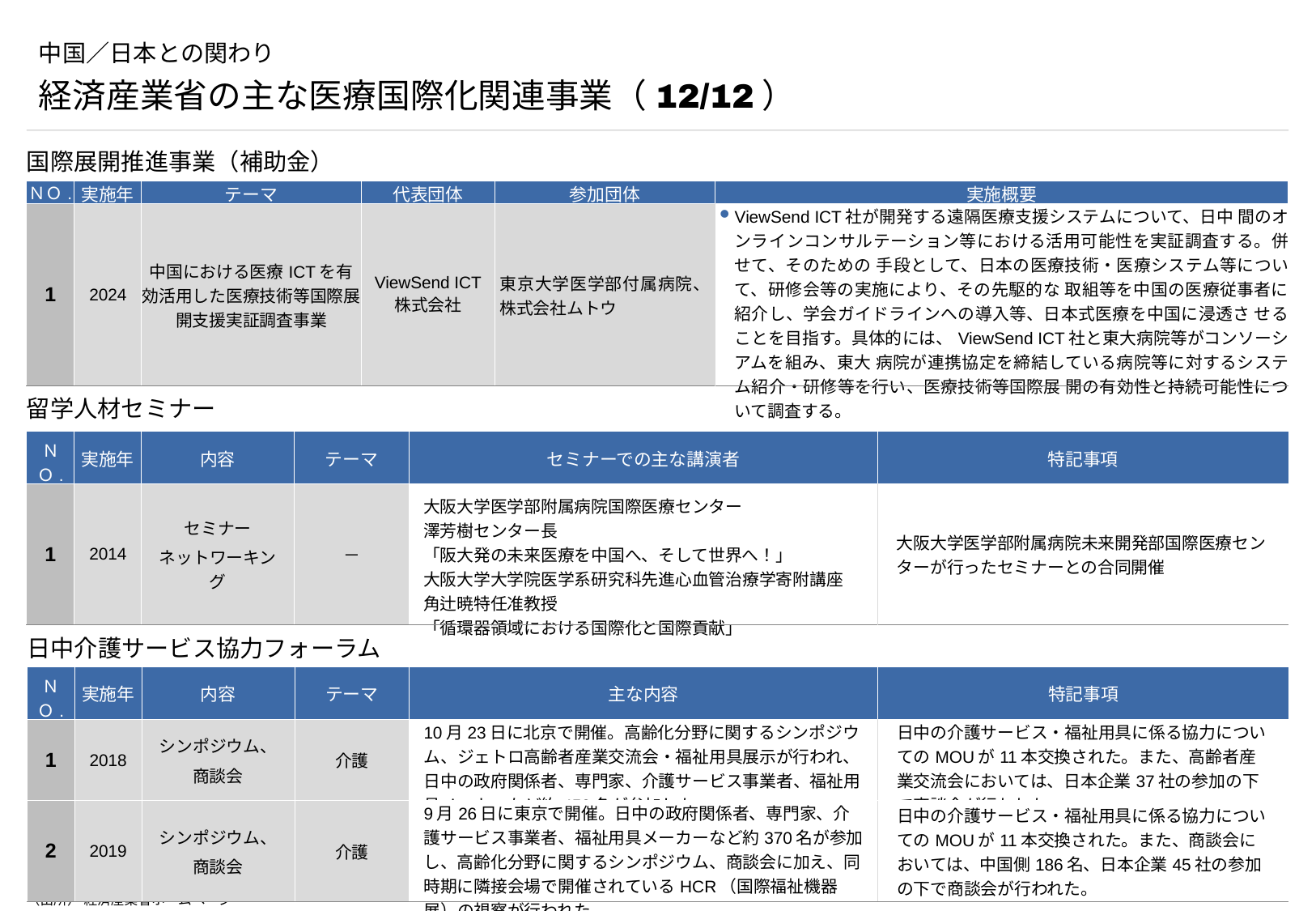

# 中国／日本との関わり
経済産業省の主な医療国際化関連事業（12/12）
国際展開推進事業（補助金）
| ＮＯ. | 実施年 | テーマ | 代表団体 | 参加団体 | 実施概要 |
| --- | --- | --- | --- | --- | --- |
| 1 | 2024 | 中国における医療ICTを有効活用した医療技術等国際展開支援実証調査事業 | ViewSend ICT 株式会社 | 東京大学医学部付属病院、株式会社ムトウ | ViewSend ICT社が開発する遠隔医療支援システムについて、日中 間のオンラインコンサルテーション等における活用可能性を実証調査する。併せて、そのための 手段として、日本の医療技術・医療システム等について、研修会等の実施により、その先駆的な 取組等を中国の医療従事者に紹介し、学会ガイドラインへの導入等、日本式医療を中国に浸透さ せることを目指す。具体的には、ViewSend ICT社と東大病院等がコンソーシアムを組み、東大 病院が連携協定を締結している病院等に対するシステム紹介・研修等を行い、医療技術等国際展 開の有効性と持続可能性について調査する。 |
留学人材セミナー
| ＮＯ. | 実施年 | 内容 | テーマ | セミナーでの主な講演者 | 特記事項 |
| --- | --- | --- | --- | --- | --- |
| 1 | 2014 | セミナー ネットワーキング | － | 大阪大学医学部附属病院国際医療センター 澤芳樹センター長 「阪大発の未来医療を中国へ、そして世界へ！」 大阪大学大学院医学系研究科先進心血管治療学寄附講座 角辻暁特任准教授 「循環器領域における国際化と国際貢献」 | 大阪大学医学部附属病院未来開発部国際医療センターが行ったセミナーとの合同開催 |
日中介護サービス協力フォーラム
| ＮＯ. | 実施年 | 内容 | テーマ | 主な内容 | 特記事項 |
| --- | --- | --- | --- | --- | --- |
| 1 | 2018 | シンポジウム、 商談会 | 介護 | 10月23日に北京で開催。高齢化分野に関するシンポジウム、ジェトロ高齢者産業交流会・福祉用具展示が行われ、日中の政府関係者、専門家、介護サービス事業者、福祉用具メーカーなど約450名が参加した。 | 日中の介護サービス・福祉用具に係る協力についてのMOUが11本交換された。また、高齢者産業交流会においては、日本企業37社の参加の下で商談会が行われた。 |
| 2 | 2019 | シンポジウム、 商談会 | 介護 | 9月26日に東京で開催。日中の政府関係者、専門家、介護サービス事業者、福祉用具メーカーなど約370名が参加し、高齢化分野に関するシンポジウム、商談会に加え、同時期に隣接会場で開催されているHCR（国際福祉機器展）の視察が行われた。 | 日中の介護サービス・福祉用具に係る協力についてのMOUが11本交換された。また、商談会においては、中国側186名、日本企業45社の参加の下で商談会が行われた。 |
（出所） 経済産業省ホームページ